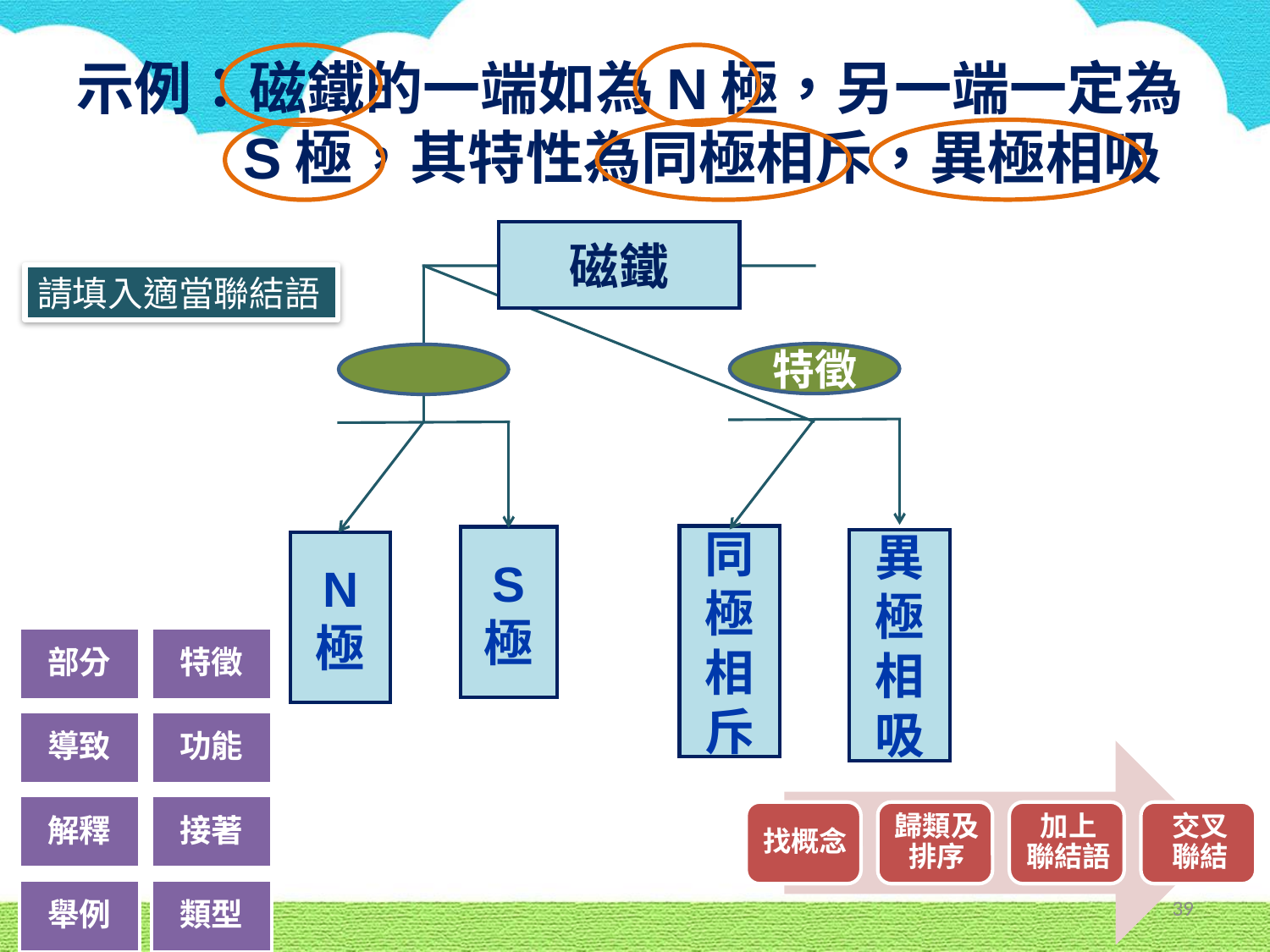

# 示例：磁鐵的一端如為N極，另一端一定為 S極，其特性為同極相斥，異極相吸

磁鐵
請填入適當聯結語

特徵

同
極
相
斥
S
極
異
極
相
吸
N
極
部分
特徵
導致
功能
解釋
接著
舉例
類型
找概念
歸類及排序
加上 聯結語
交叉 聯結
39